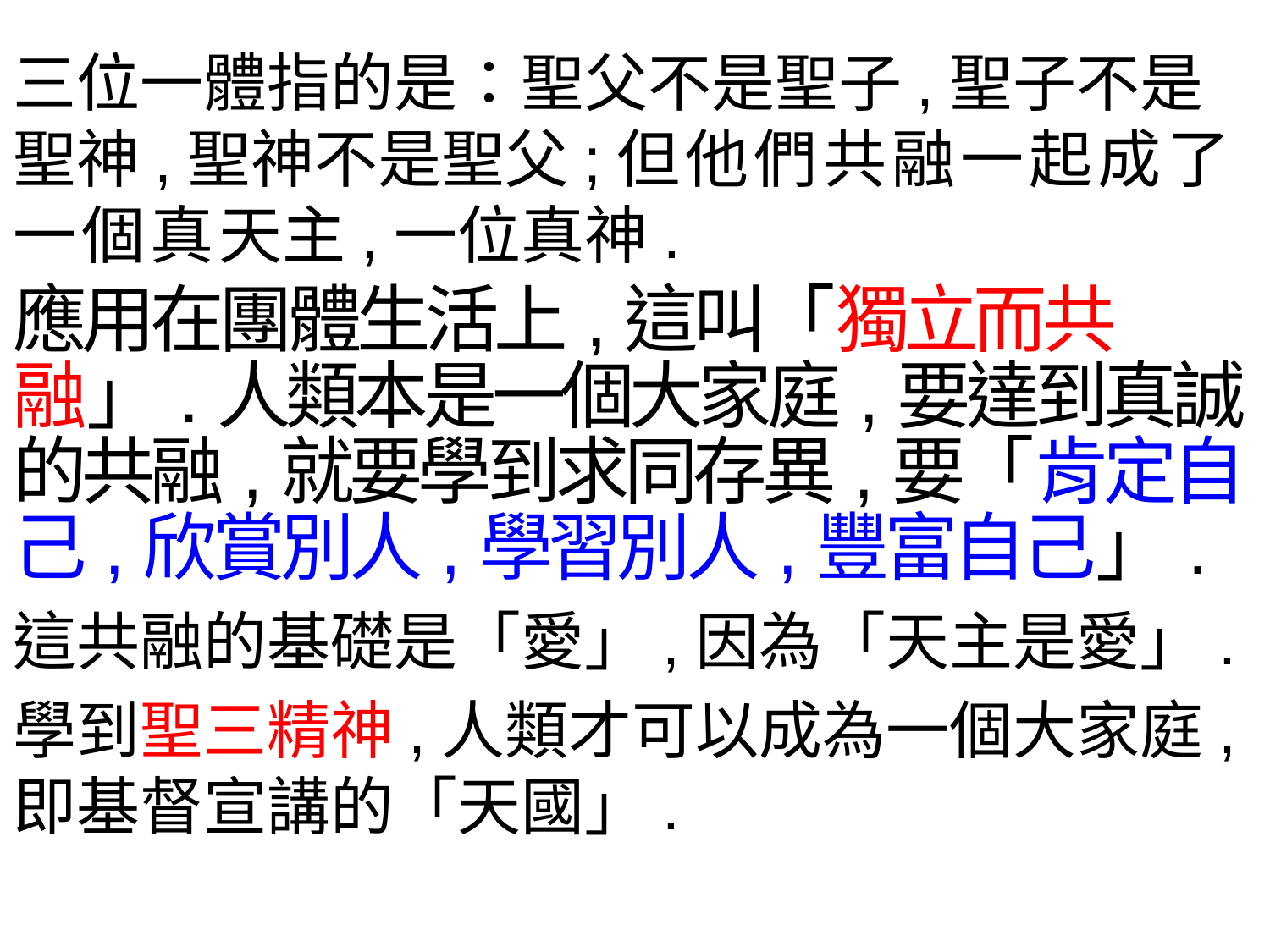

三位一體指的是：聖父不是聖子,聖子不是聖神,聖神不是聖父;但他們共融一起成了一個真天主,一位真神.
應用在團體生活上,這叫「獨立而共融」.人類本是一個大家庭,要達到真誠的共融,就要學到求同存異,要「肯定自己,欣賞別人,學習別人,豐富自己」.
這共融的基礎是「愛」,因為「天主是愛」.
學到聖三精神,人類才可以成為一個大家庭,即基督宣講的「天國」.